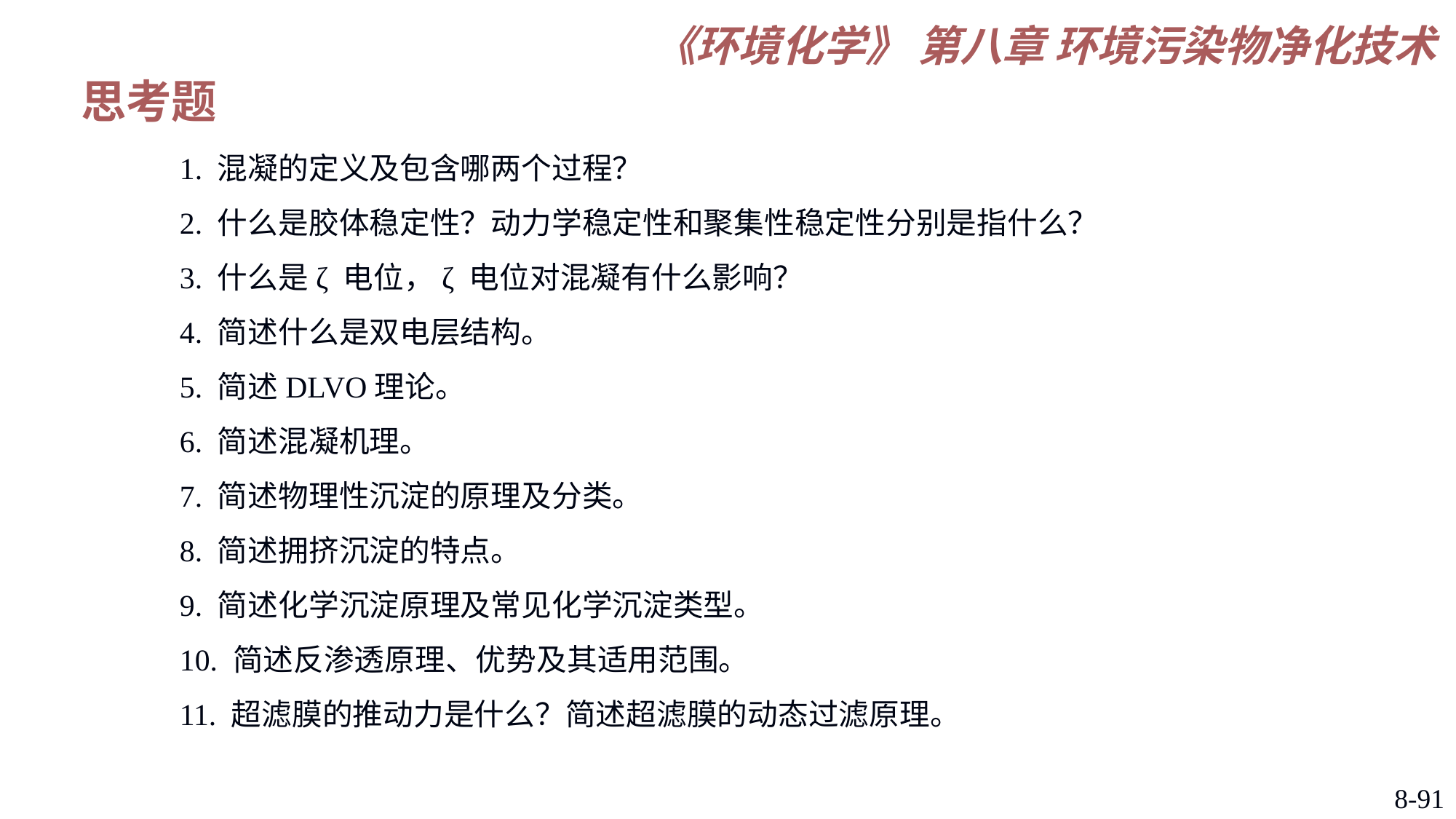

思考题

1. 混凝的定义及包含哪两个过程？
2. 什么是胶体稳定性？动力学稳定性和聚集性稳定性分别是指什么？
3. 什么是ζ 电位，ζ 电位对混凝有什么影响？
4. 简述什么是双电层结构。
5. 简述DLVO理论。
6. 简述混凝机理。
7. 简述物理性沉淀的原理及分类。
8. 简述拥挤沉淀的特点。
9. 简述化学沉淀原理及常见化学沉淀类型。
10. 简述反渗透原理、优势及其适用范围。
11. 超滤膜的推动力是什么？简述超滤膜的动态过滤原理。

8-91